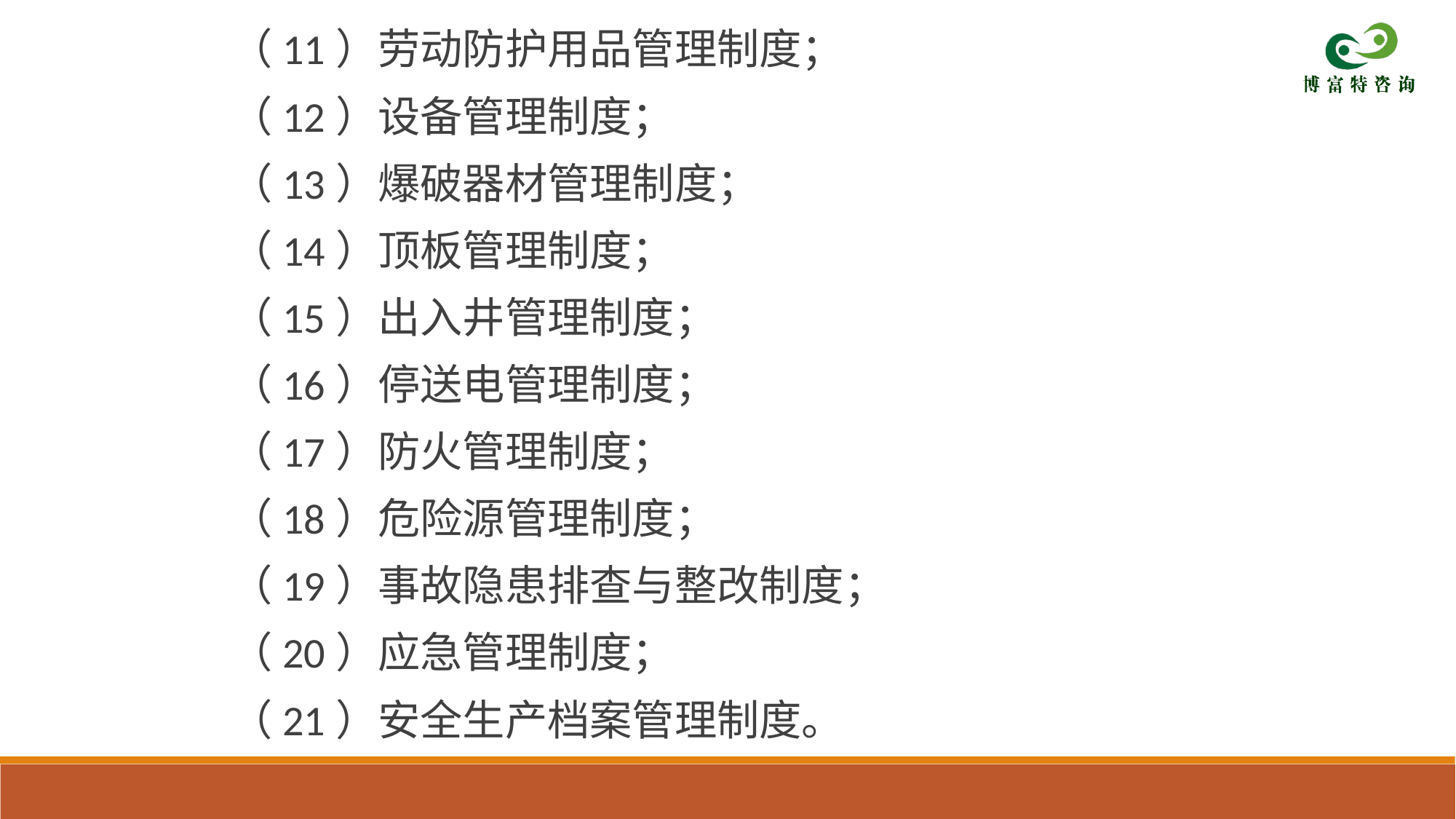

（11）劳动防护用品管理制度；
    （12）设备管理制度；
    （13）爆破器材管理制度；
    （14）顶板管理制度；
    （15）出入井管理制度；
    （16）停送电管理制度；
    （17）防火管理制度；
    （18）危险源管理制度；
    （19）事故隐患排查与整改制度；
    （20）应急管理制度；
    （21）安全生产档案管理制度。